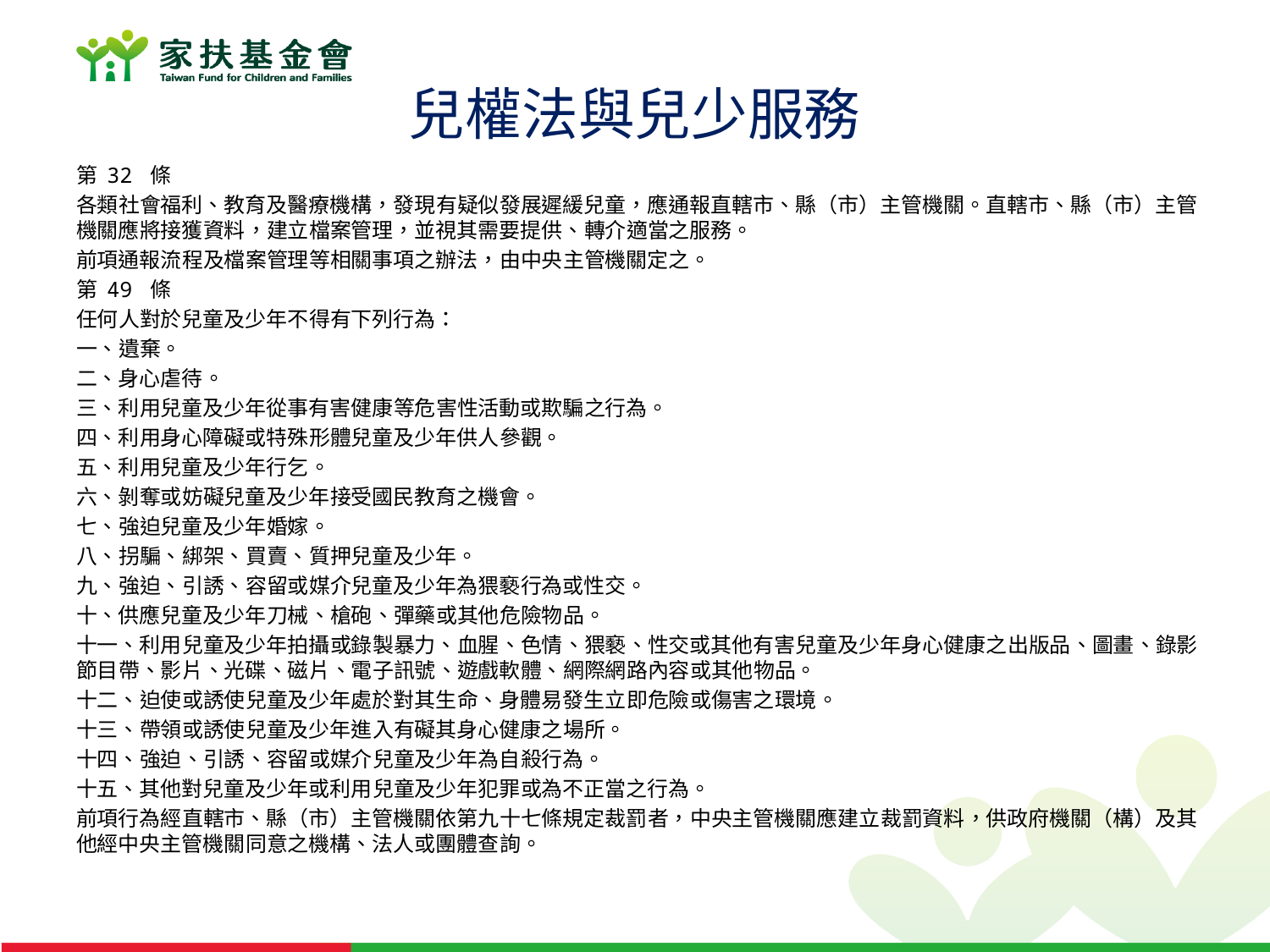

# 兒權法與兒少服務
第 32 條
各類社會福利、教育及醫療機構，發現有疑似發展遲緩兒童，應通報直轄市、縣（市）主管機關。直轄市、縣（市）主管機關應將接獲資料，建立檔案管理，並視其需要提供、轉介適當之服務。
前項通報流程及檔案管理等相關事項之辦法，由中央主管機關定之。
第 49 條
任何人對於兒童及少年不得有下列行為：
一、遺棄。
二、身心虐待。
三、利用兒童及少年從事有害健康等危害性活動或欺騙之行為。
四、利用身心障礙或特殊形體兒童及少年供人參觀。
五、利用兒童及少年行乞。
六、剝奪或妨礙兒童及少年接受國民教育之機會。
七、強迫兒童及少年婚嫁。
八、拐騙、綁架、買賣、質押兒童及少年。
九、強迫、引誘、容留或媒介兒童及少年為猥褻行為或性交。
十、供應兒童及少年刀械、槍砲、彈藥或其他危險物品。
十一、利用兒童及少年拍攝或錄製暴力、血腥、色情、猥褻、性交或其他有害兒童及少年身心健康之出版品、圖畫、錄影節目帶、影片、光碟、磁片、電子訊號、遊戲軟體、網際網路內容或其他物品。
十二、迫使或誘使兒童及少年處於對其生命、身體易發生立即危險或傷害之環境。
十三、帶領或誘使兒童及少年進入有礙其身心健康之場所。
十四、強迫、引誘、容留或媒介兒童及少年為自殺行為。
十五、其他對兒童及少年或利用兒童及少年犯罪或為不正當之行為。
前項行為經直轄市、縣（市）主管機關依第九十七條規定裁罰者，中央主管機關應建立裁罰資料，供政府機關（構）及其他經中央主管機關同意之機構、法人或團體查詢。